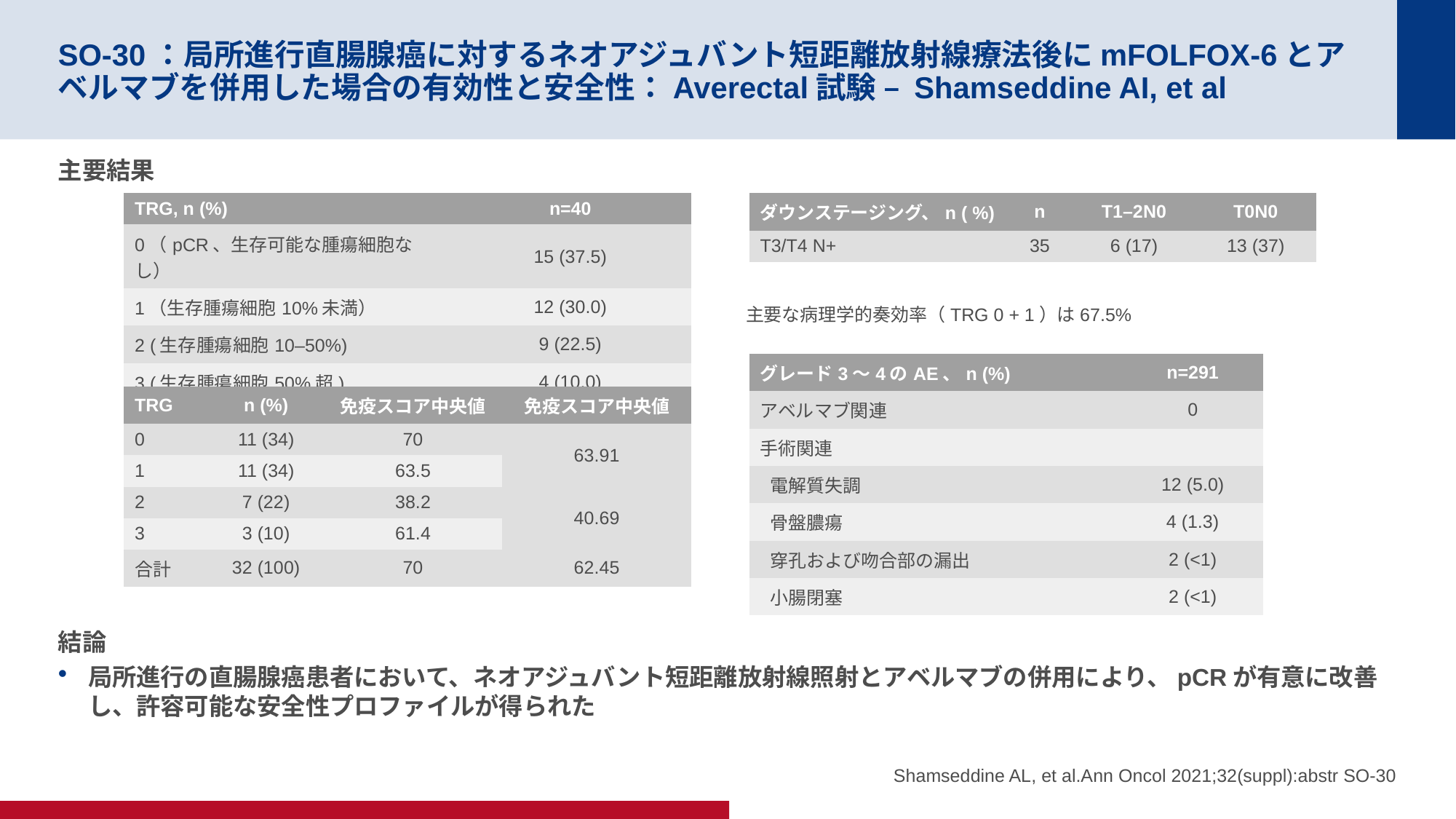

# SO-30：局所進行直腸腺癌に対するネオアジュバント短距離放射線療法後にmFOLFOX-6とアベルマブを併用した場合の有効性と安全性：Averectal試験 – Shamseddine AI, et al
主要結果
結論
局所進行の直腸腺癌患者において、ネオアジュバント短距離放射線照射とアベルマブの併用により、pCRが有意に改善し、許容可能な安全性プロファイルが得られた
| TRG, n (%) | n=40 |
| --- | --- |
| 0（pCR、生存可能な腫瘍細胞なし） | 15 (37.5) |
| 1（生存腫瘍細胞10%未満） | 12 (30.0) |
| 2 (生存腫瘍細胞10–50%) | 9 (22.5) |
| 3 (生存腫瘍細胞50%超) | 4 (10.0) |
| ダウンステージング、n ( %) | n | T1–2N0 | T0N0 |
| --- | --- | --- | --- |
| T3/T4 N+ | 35 | 6 (17) | 13 (37) |
主要な病理学的奏効率（TRG 0 + 1）は67.5%
| グレード3〜4のAE、n (%) | n=291 |
| --- | --- |
| アベルマブ関連 | 0 |
| 手術関連 |  |
| 電解質失調 | 12 (5.0) |
| 骨盤膿瘍 | 4 (1.3) |
| 穿孔および吻合部の漏出 | 2 (<1) |
| 小腸閉塞 | 2 (<1) |
| TRG | n (%) | 免疫スコア中央値 | 免疫スコア中央値 |
| --- | --- | --- | --- |
| 0 | 11 (34) | 70 | 63.91 |
| 1 | 11 (34) | 63.5 |  |
| 2 | 7 (22) | 38.2 | 40.69 |
| 3 | 3 (10) | 61.4 |  |
| 合計 | 32 (100) | 70 | 62.45 |
Shamseddine AL, et al.Ann Oncol 2021;32(suppl):abstr SO-30